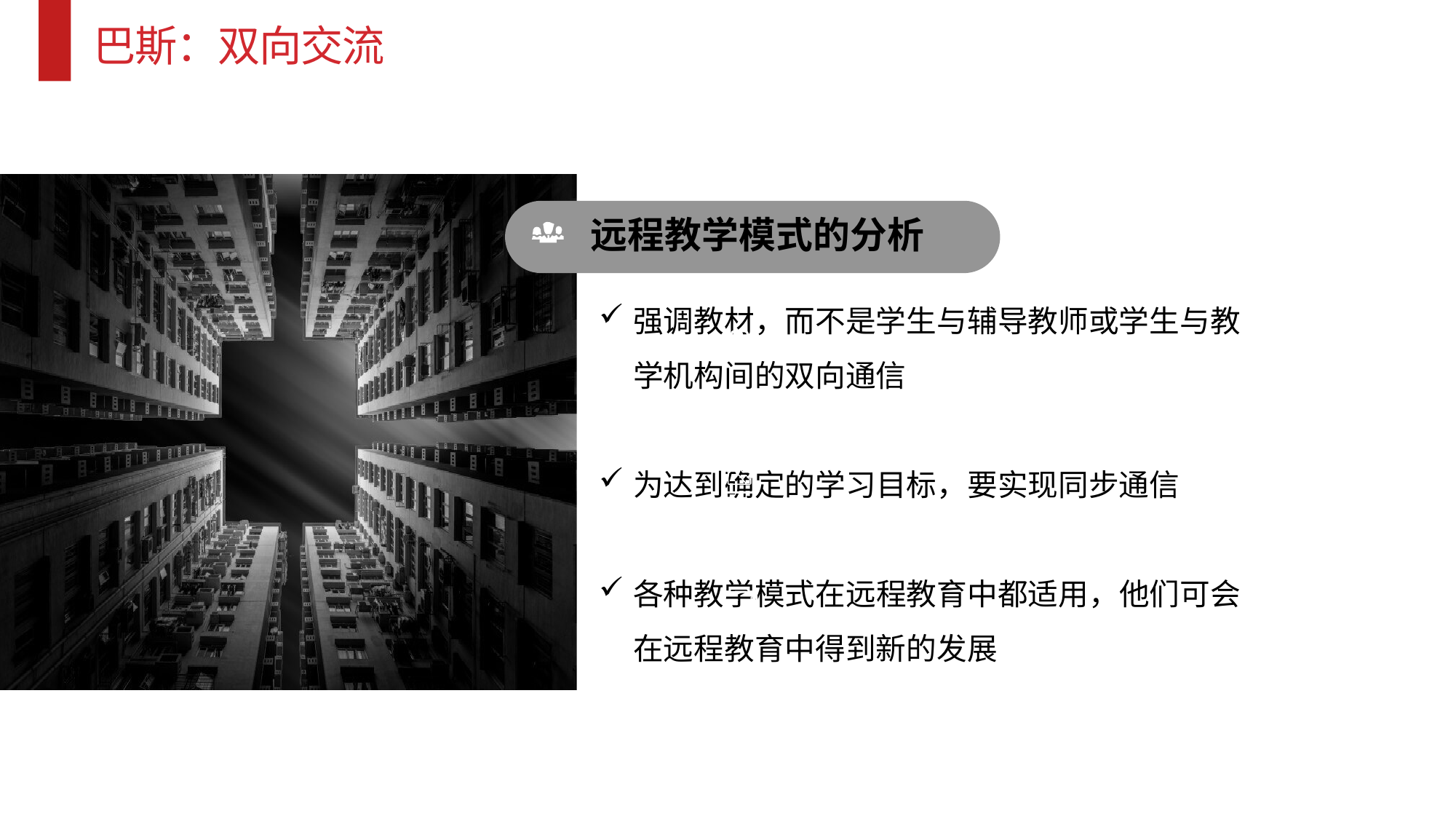

巴斯：双向交流

          远程教学模式的分析

强调教材，而不是学生与辅导教师或学生与教学机构间的双向通信

为达到确定的学习目标，要实现同步通信

各种教学模式在远程教育中都适用，他们可会在远程教育中得到新的发展